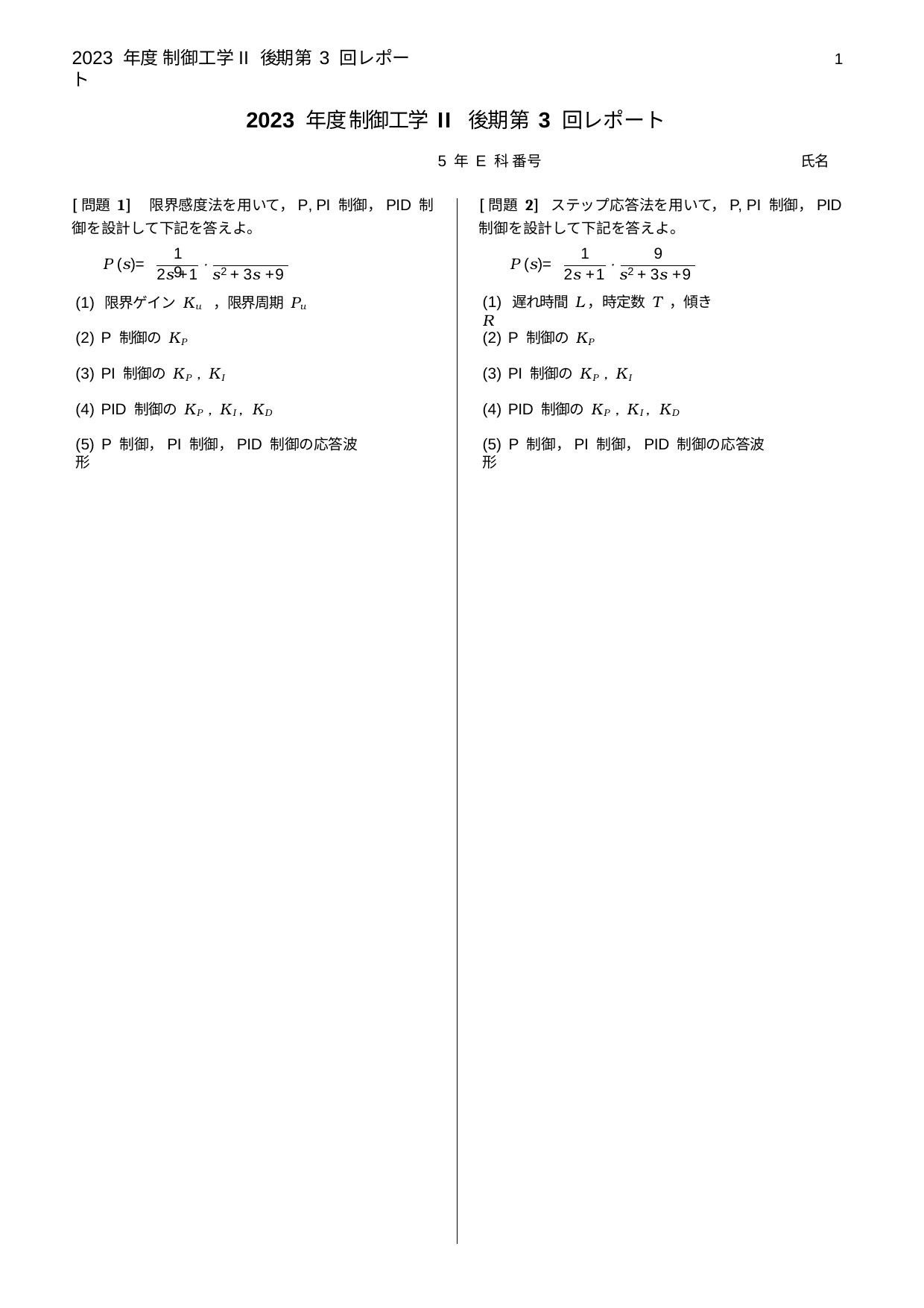

2023 年度 制御工学II 後期 第 3 回レポート
1
2023 年度 制御工学 II 後期 第 3 回レポート
5 年 E 科 番号 	 氏名
[問題 2]	ステップ応答法を用いて，P, PI 制御，PID制御を設計して下記を答えよ。
[問題 1]  限界感度法を用いて，P, PI 制御，PID 制御を設計して下記を答えよ。

9
1	9
1
·
·
P (s)=
P (s)=
2s +1  s + 3s +9
2s +1  s + 3s +9
2
2

(1) 限界ゲイン Ku ，限界周期 Pu
(1) 遅れ時間 L，時定数 T ，傾き R
(2) P 制御の KP
(2) P 制御の KP
(3) PI 制御の KP , KI
(3) PI 制御の KP , KI
(4) PID 制御の KP , KI, KD
(4) PID 制御の KP , KI, KD
(5) P 制御，PI 制御，PID 制御の応答波形
(5) P 制御，PI 制御，PID 制御の応答波形